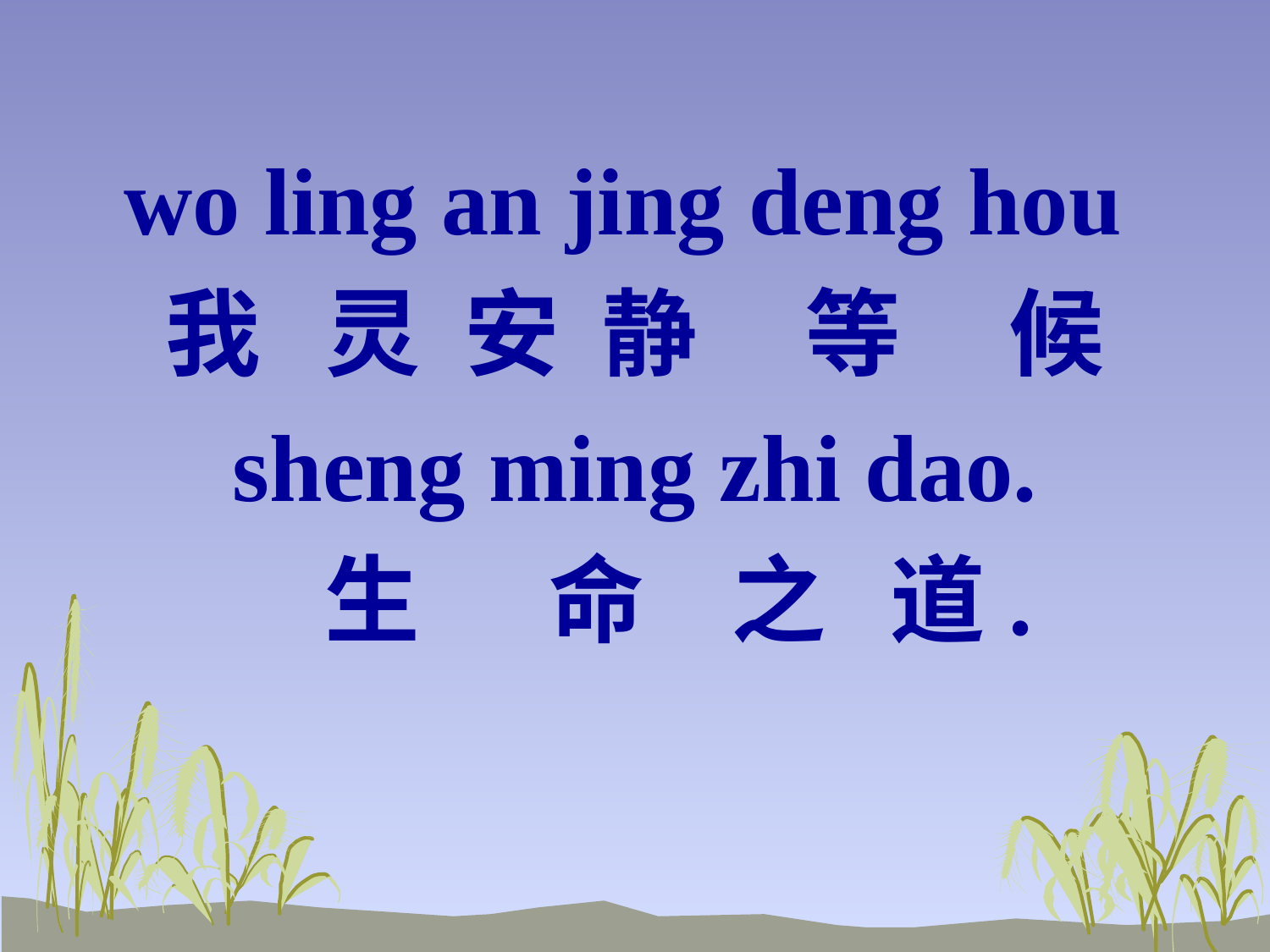

wo ling an jing deng hou
我   灵  安  静     等     候
sheng ming zhi dao.
   生      命    之   道.